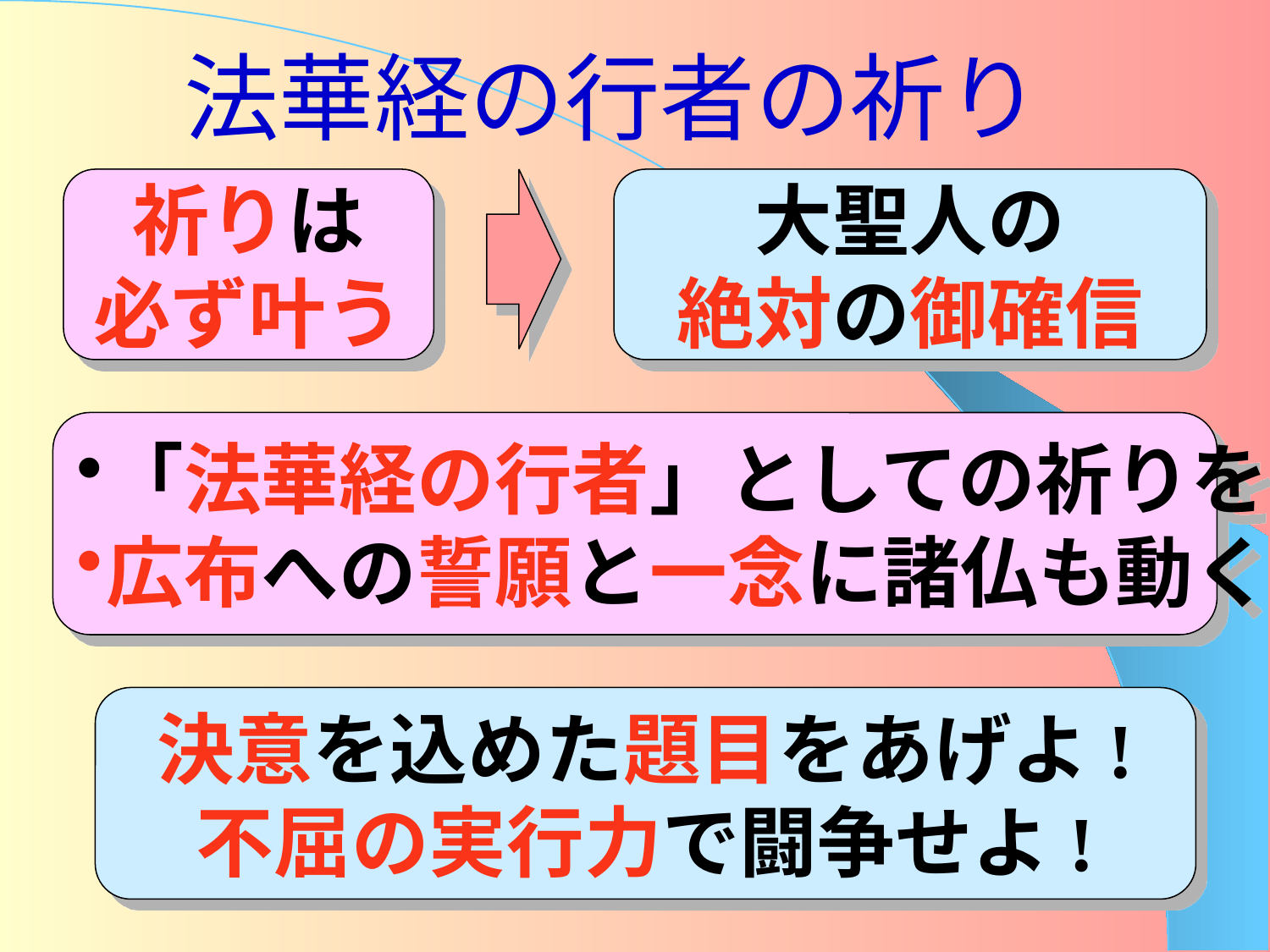

# 法華経の行者の祈り
祈りは
必ず叶う

大聖人の
絶対の御確信
「法華経の行者」としての祈りを
広布への誓願と一念に諸仏も動く
決意を込めた題目をあげよ!
不屈の実行力で闘争せよ!